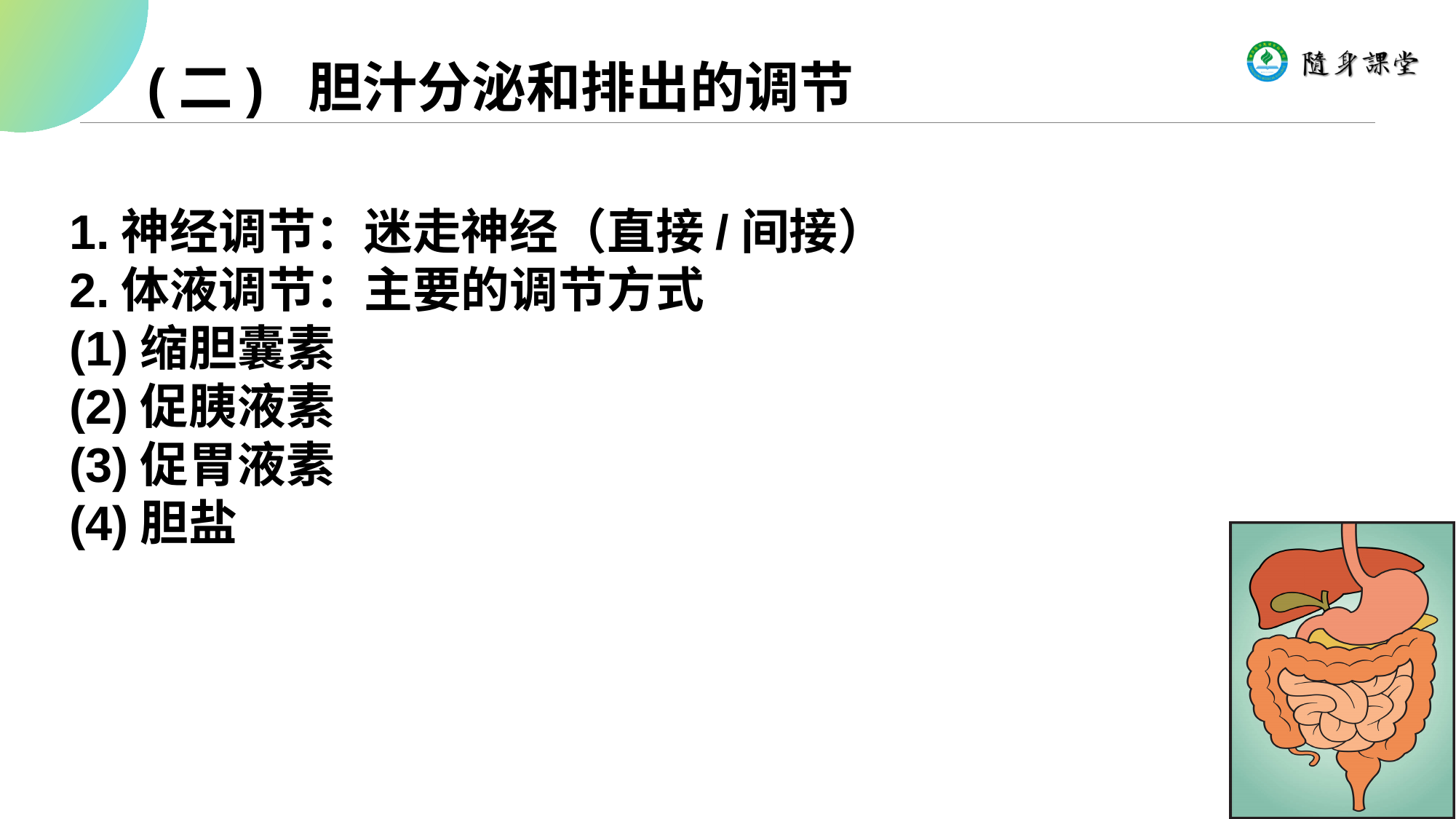

(二)  胆汁分泌和排出的调节
1.神经调节：迷走神经（直接/间接）
2.体液调节：主要的调节方式
(1)缩胆囊素
(2)促胰液素
(3)促胃液素
(4)胆盐

35